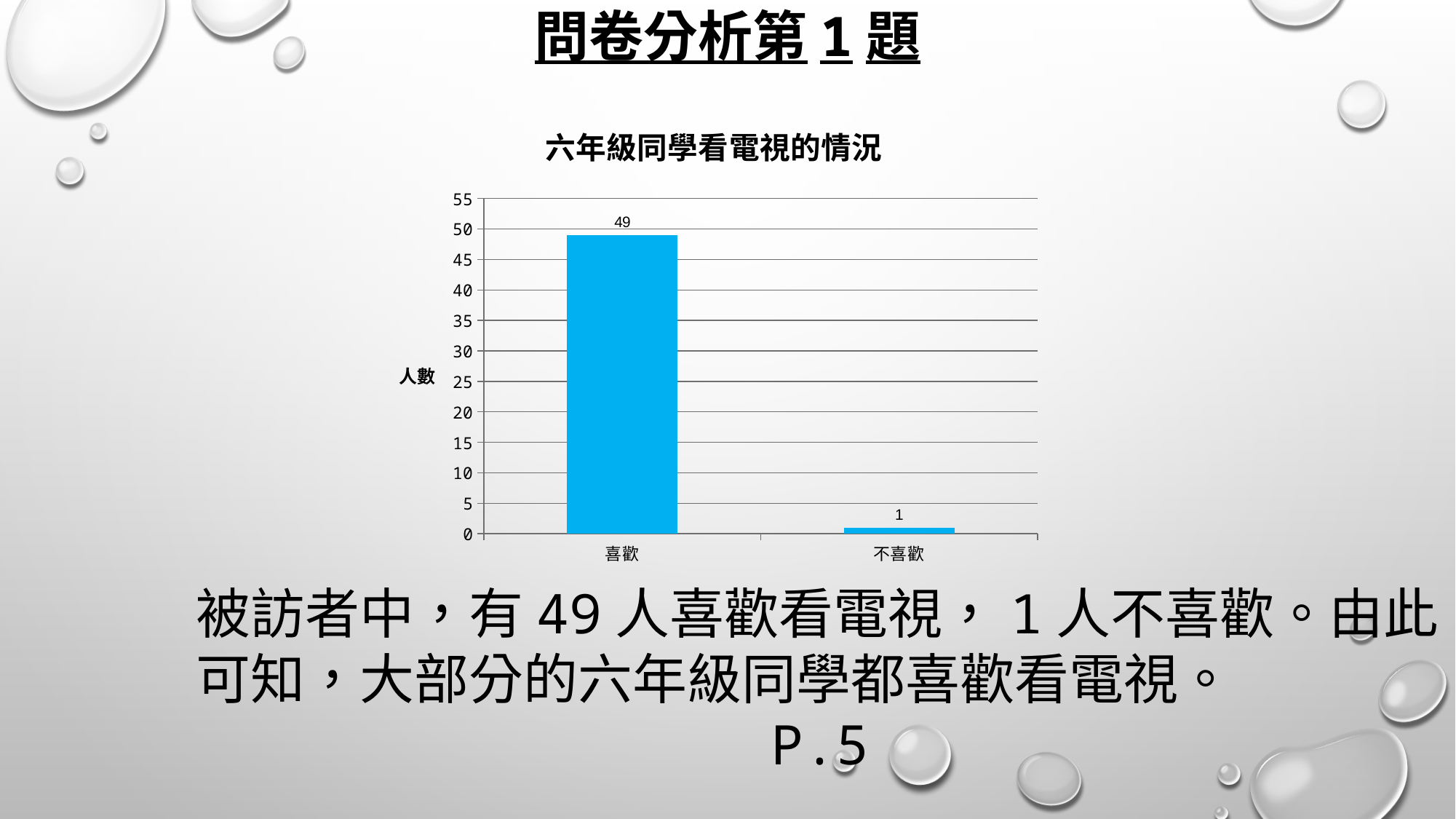

# 問卷分析第1題

### Chart: 六年級同學看電視的情況

| Category |  |
|---|---|
| 喜歡 | 49.0 |
| 不喜歡 | 1.0 |
被訪者中，有49人喜歡看電視，1人不喜歡。由此可知，大部分的六年級同學都喜歡看電視。
P.5